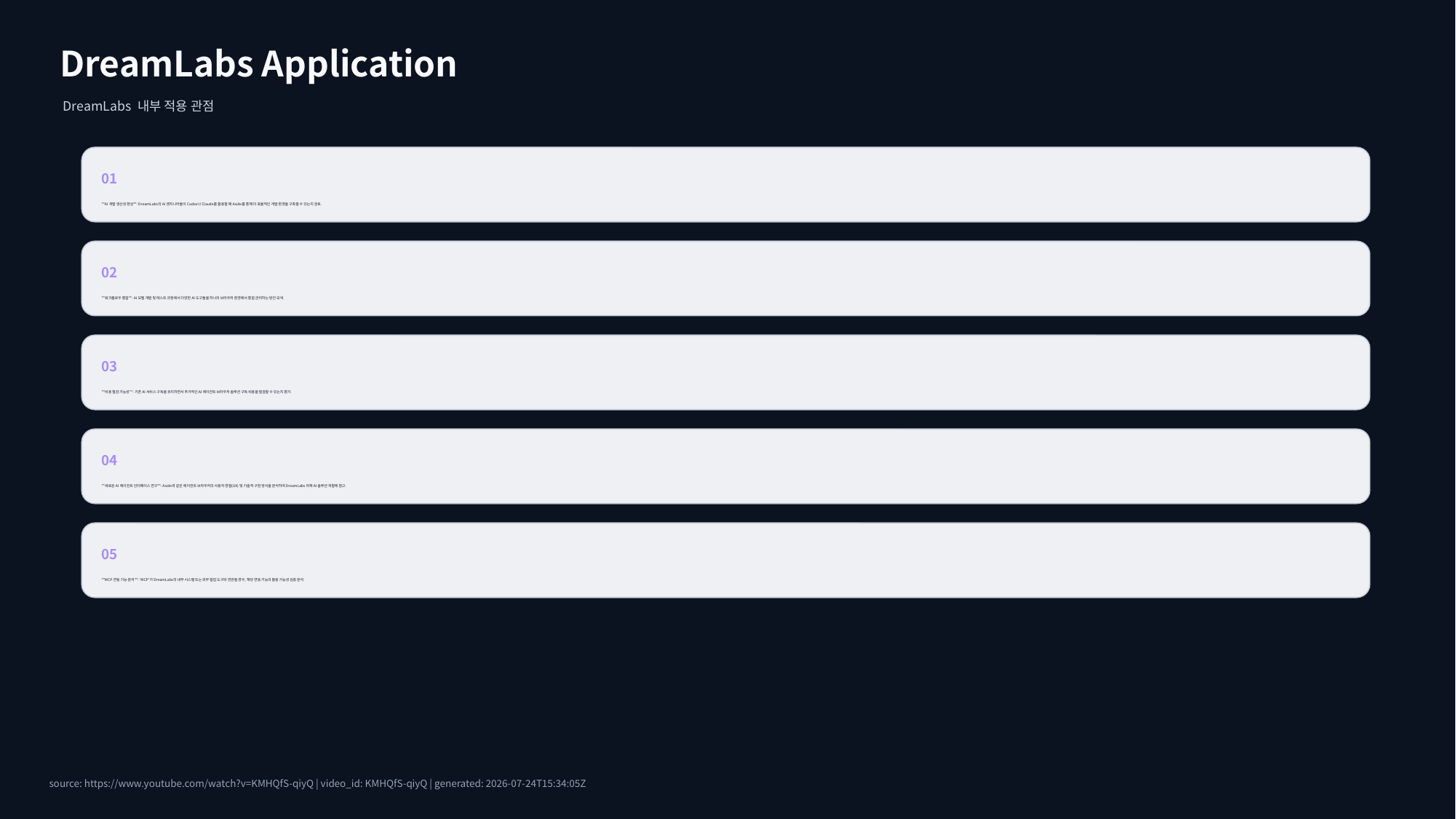

DreamLabs Application
DreamLabs 내부 적용 관점

01
**AI 개발 생산성 향상**: DreamLabs의 AI 엔지니어들이 Codex나 Claude를 활용할 때 Aside를 통해 더 효율적인 개발 환경을 구축할 수 있는지 검토.

02
**워크플로우 통합**: AI 모델 개발 및 테스트 과정에서 다양한 AI 도구들을 하나의 브라우저 환경에서 통합 관리하는 방안 모색.

03
**비용 절감 가능성**: 기존 AI 서비스 구독을 유지하면서 추가적인 AI 에이전트 브라우저 솔루션 구독 비용을 절감할 수 있는지 평가.

04
**새로운 AI 에이전트 인터페이스 연구**: Aside와 같은 에이전트 브라우저의 사용자 경험(UX) 및 기술적 구현 방식을 분석하여 DreamLabs 자체 AI 솔루션 개발에 참고.

05
**MCP 연동 기능 분석**: 'MCP'가 DreamLabs의 내부 시스템 또는 외부 협업 도구와 연관될 경우, 해당 연동 기능의 활용 가능성 심층 분석.
source: https://www.youtube.com/watch?v=KMHQfS-qiyQ | video_id: KMHQfS-qiyQ | generated: 2026-07-24T15:34:05Z